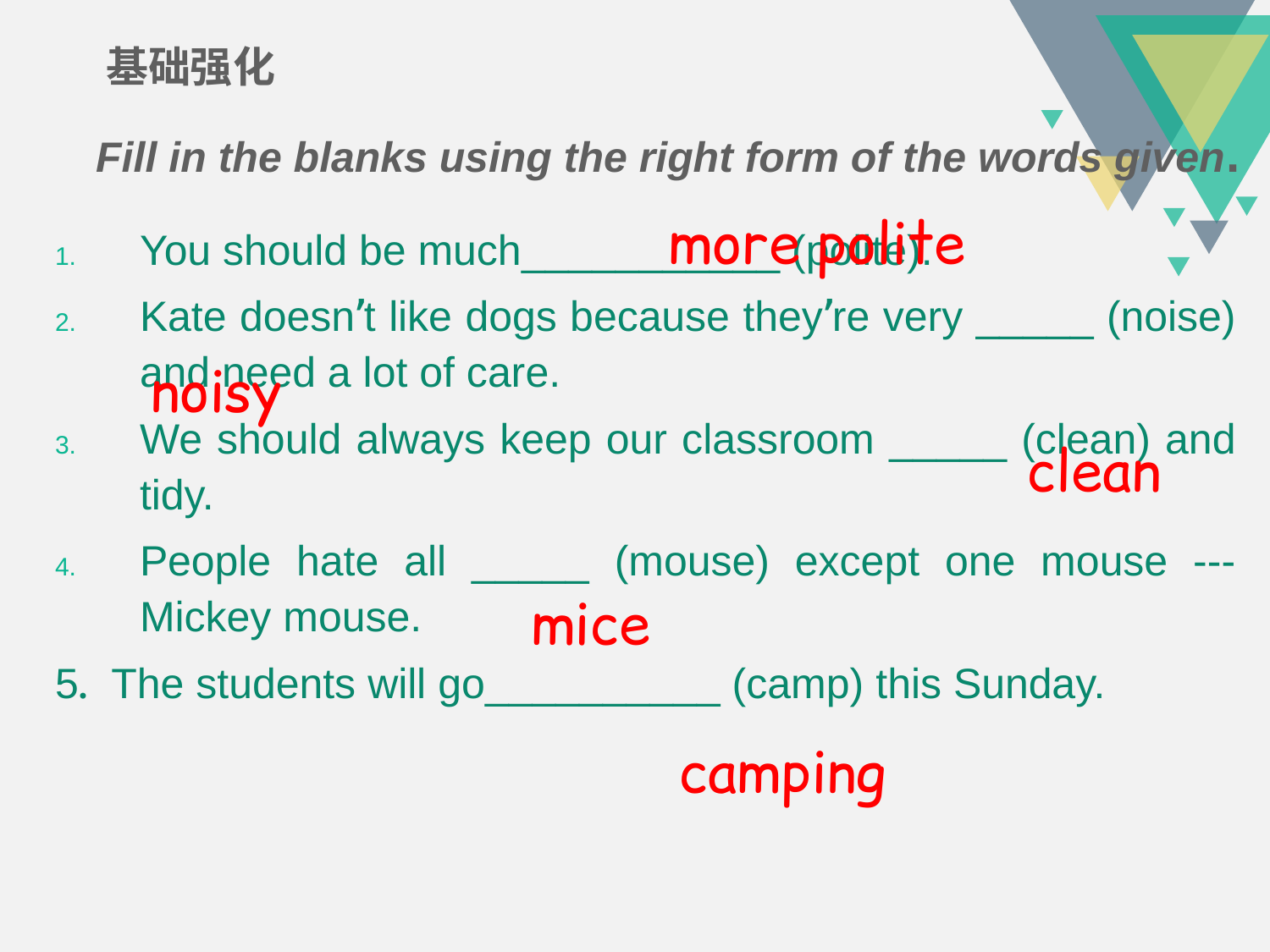

基础强化
Fill in the blanks using the right form of the words given.
more polite
You should be much___________ (polite).
Kate doesn’t like dogs because they’re very _____ (noise) and need a lot of care.
We should always keep our classroom _____ (clean) and tidy.
People hate all _____ (mouse) except one mouse --- Mickey mouse.
5.  The students will go__________ (camp) this Sunday.
noisy
clean
mice
camping